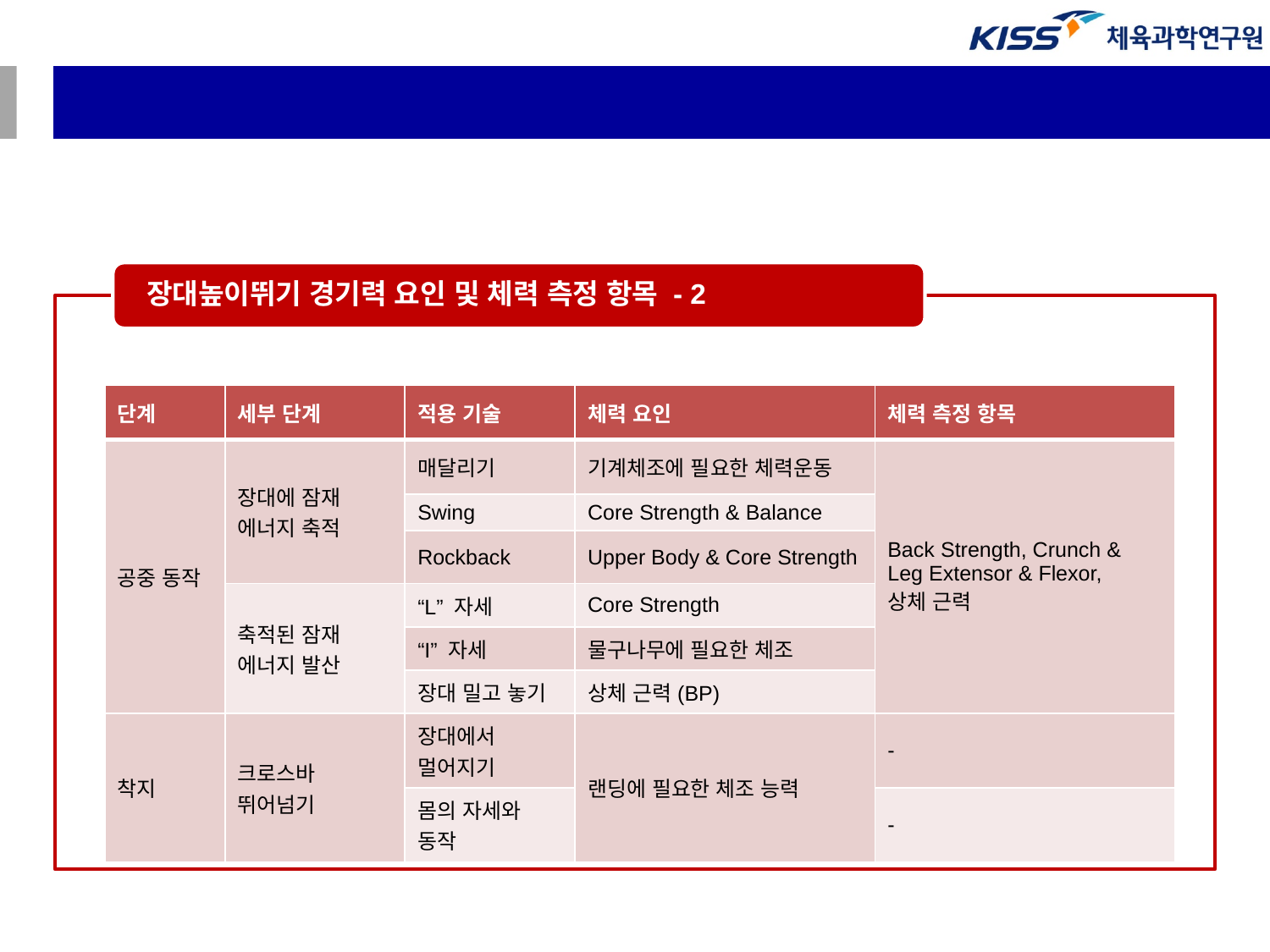

장대높이뛰기 경기력 요인 및 체력 측정 항목 - 2
| 단계 | 세부 단계 | 적용 기술 | 체력 요인 | 체력 측정 항목 |
| --- | --- | --- | --- | --- |
| 공중 동작 | 장대에 잠재 에너지 축적 | 매달리기 | 기계체조에 필요한 체력운동 | Back Strength, Crunch & Leg Extensor & Flexor, 상체 근력 |
|  |  | Swing | Core Strength & Balance |  |
|  |  | Rockback | Upper Body & Core Strength |  |
|  | 축적된 잠재 에너지 발산 | “L” 자세 | Core Strength |  |
|  |  | “I” 자세 | 물구나무에 필요한 체조 |  |
|  |  | 장대 밀고 놓기 | 상체 근력(BP) |  |
| 착지 | 크로스바 뛰어넘기 | 장대에서 멀어지기 | 랜딩에 필요한 체조 능력 | - |
|  |  | 몸의 자세와 동작 |  | - |